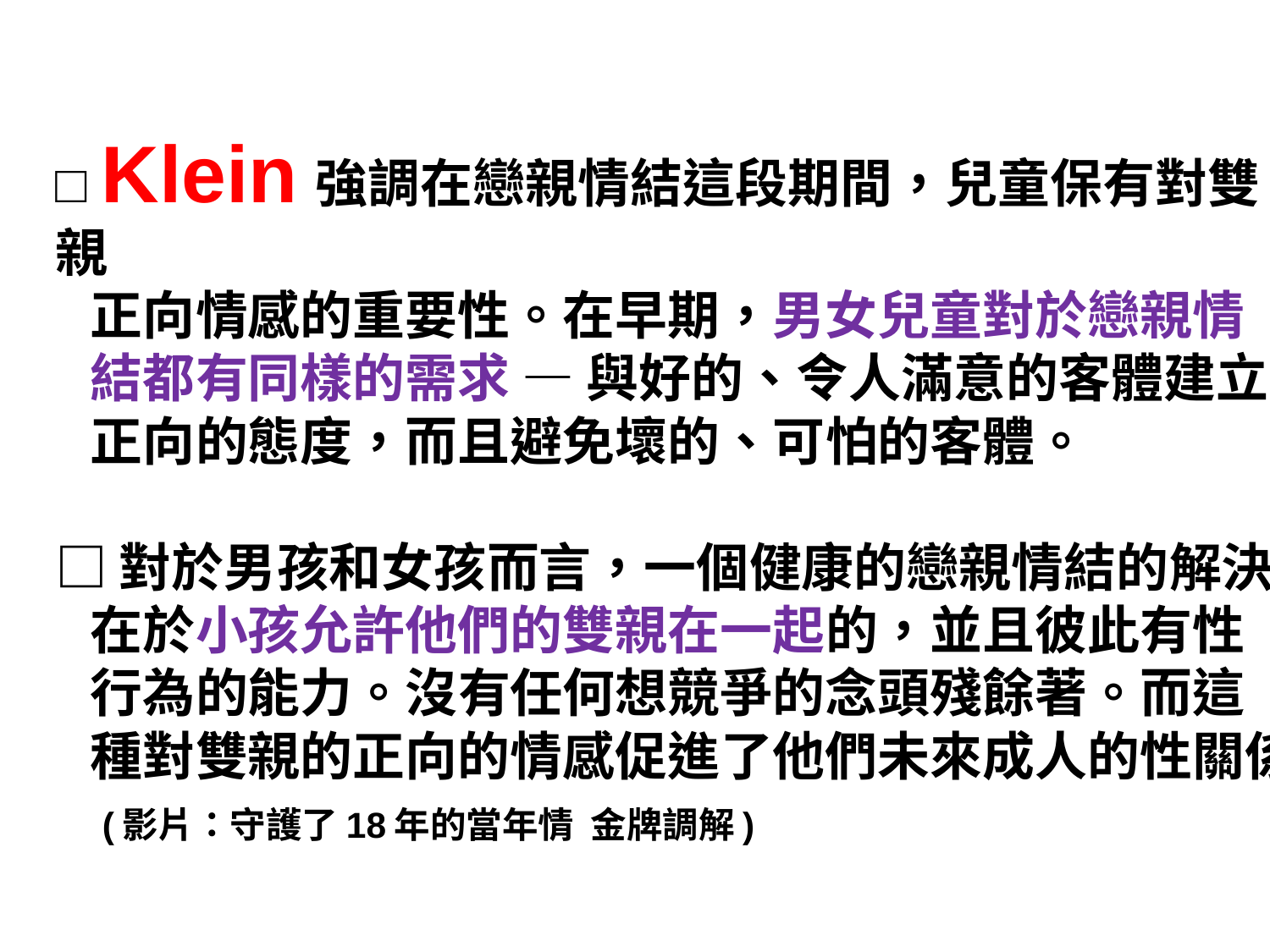

# □ Klein強調在戀親情結這段期間，兒童保有對雙親 正向情感的重要性。在早期，男女兒童對於戀親情 結都有同樣的需求 — 與好的、令人滿意的客體建立 正向的態度，而且避免壞的、可怕的客體。 □ 對於男孩和女孩而言，一個健康的戀親情結的解決 在於小孩允許他們的雙親在一起的，並且彼此有性 行為的能力。沒有任何想競爭的念頭殘餘著。而這 種對雙親的正向的情感促進了他們未來成人的性關係 (影片：守護了18年的當年情  金牌調解)